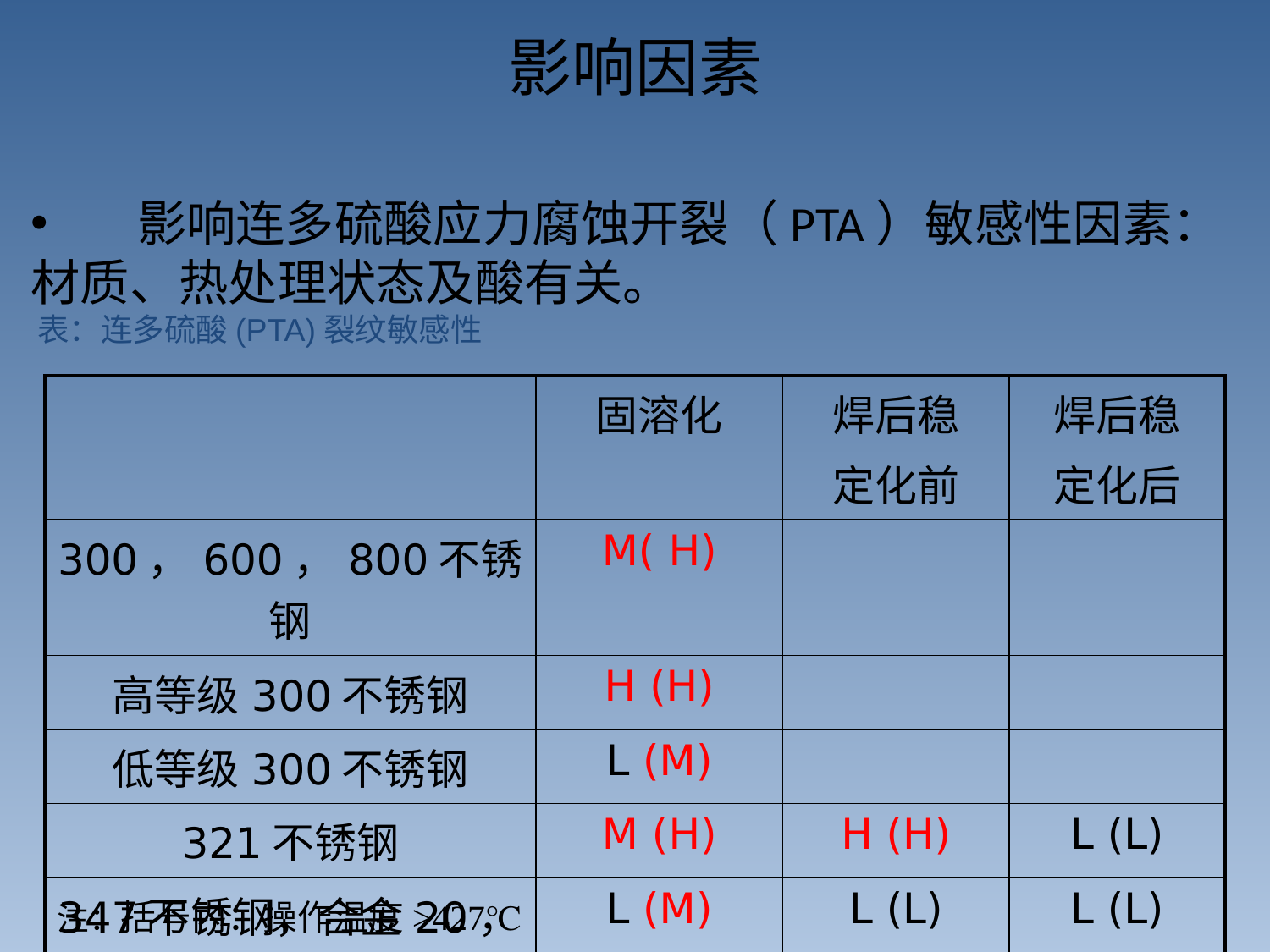

# 影响因素
       影响连多硫酸应力腐蚀开裂（PTA）敏感性因素：材质、热处理状态及酸有关。
表：连多硫酸(PTA)裂纹敏感性
|  | 固溶化 | 焊后稳 定化前 | 焊后稳 定化后 |
| --- | --- | --- | --- |
| 300，600，800不锈钢 | M( H) |  |  |
| 高等级300不锈钢 | H (H) |  |  |
| 低等级300不锈钢 | L (M) |  |  |
| 321不锈钢 | M (H) | H (H) | L (L) |
| 347不锈钢，合金20，625，不锈钢堆焊层 | L (M) | L (L) | L (L) |
注：括号内：操作温度>427℃